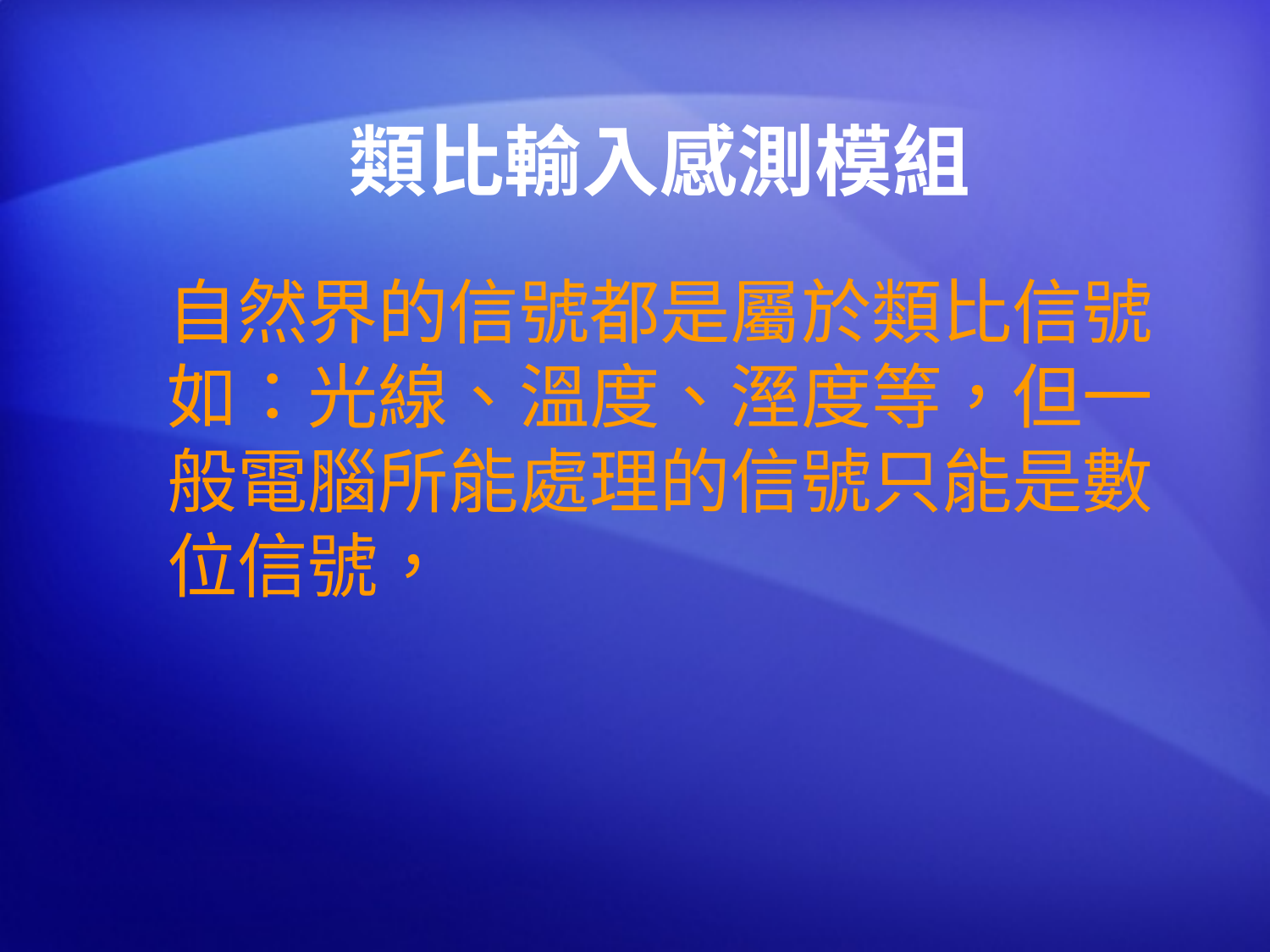

# 類比輸入感測模組
自然界的信號都是屬於類比信號如：光線、溫度、溼度等，但一般電腦所能處理的信號只能是數位信號，